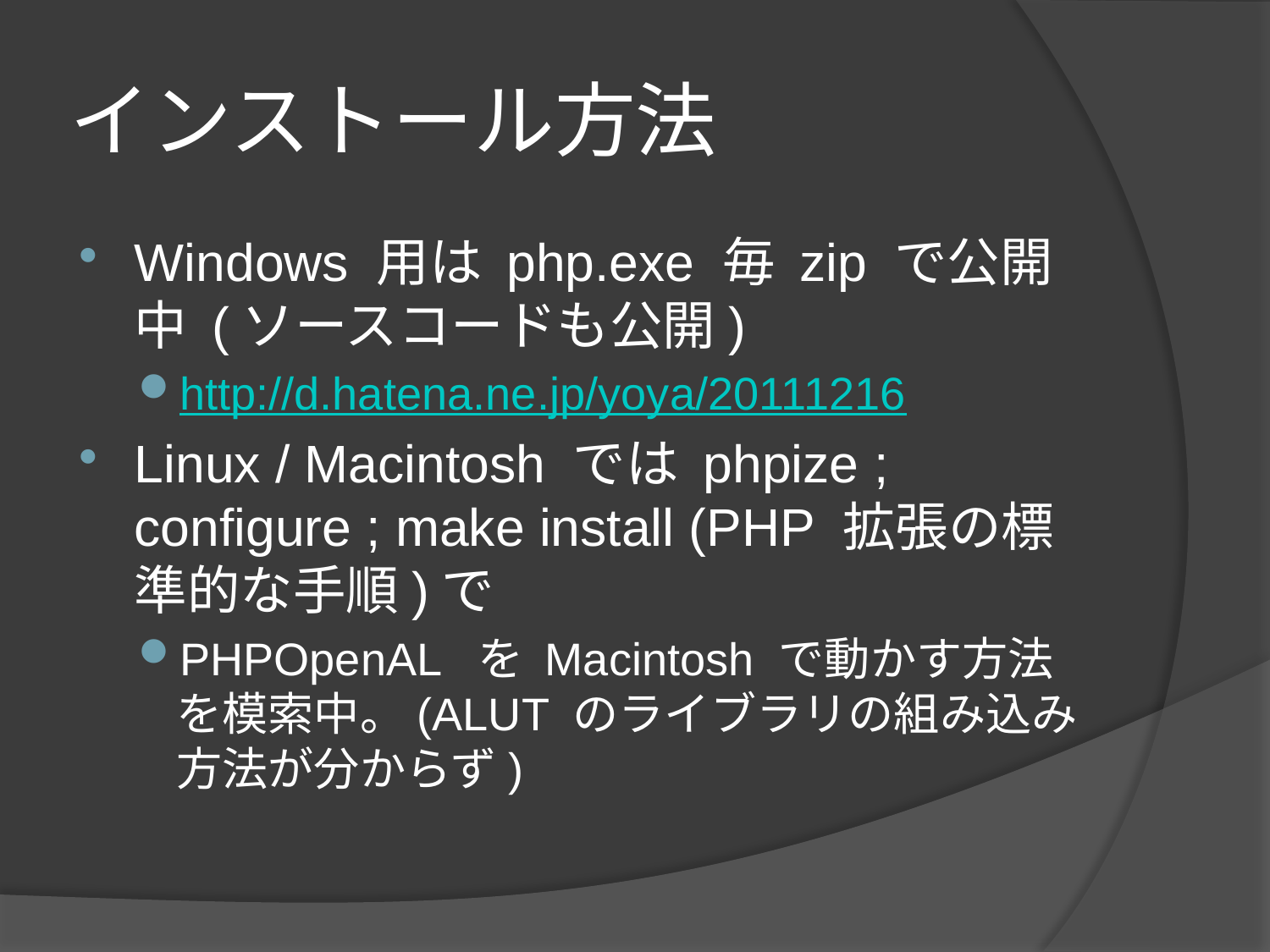

# インストール方法
Windows 用は php.exe 毎 zip で公開中 (ソースコードも公開)
http://d.hatena.ne.jp/yoya/20111216
Linux / Macintosh では phpize ; configure ; make install (PHP 拡張の標準的な手順)で
PHPOpenAL  を Macintosh で動かす方法を模索中。(ALUT のライブラリの組み込み方法が分からず)